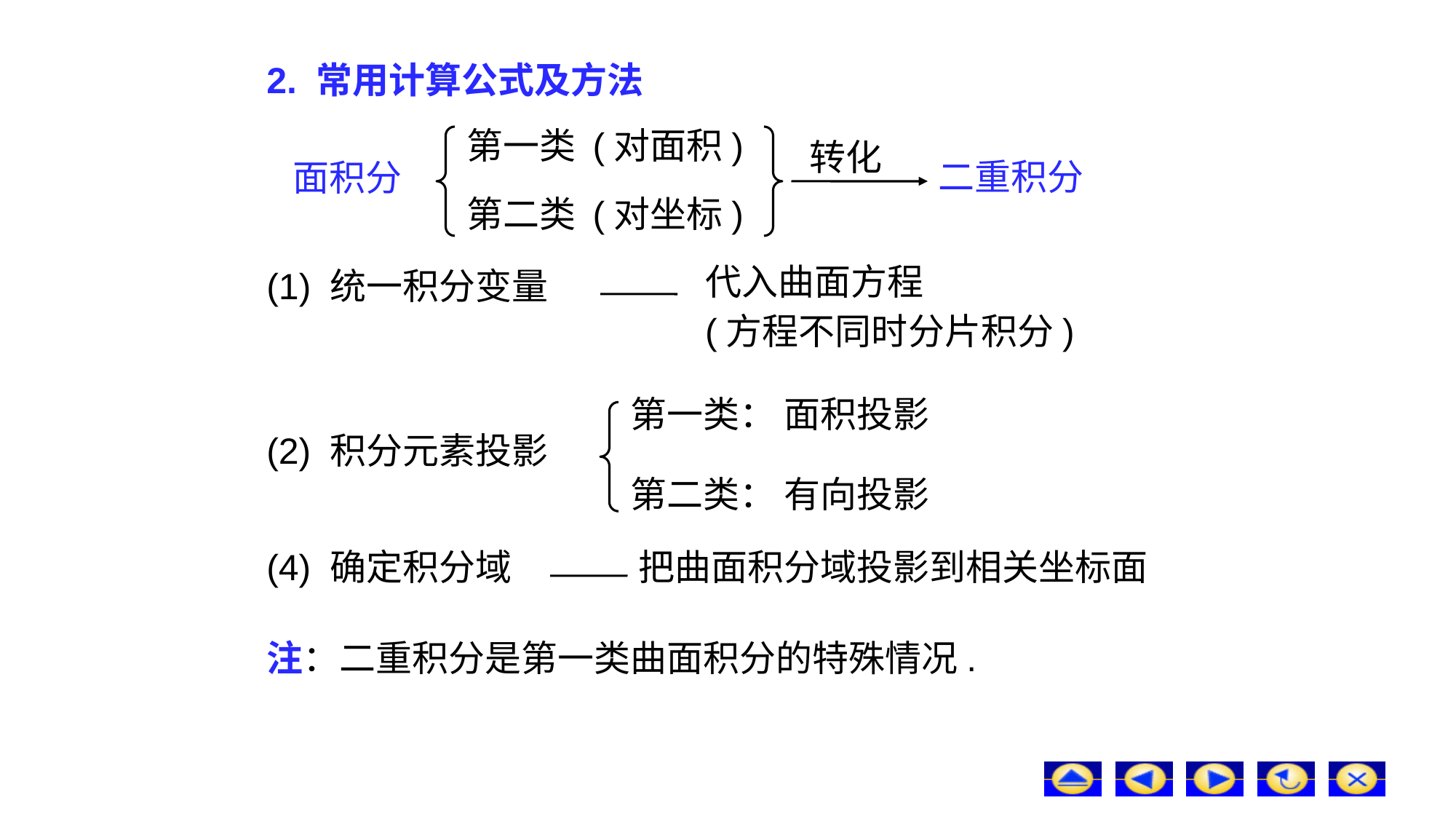

# 2. 常用计算公式及方法
第一类 (对面积)

转化
二重积分
面积分

第二类 (对坐标)
代入曲面方程
(方程不同时分片积分)
(1) 统一积分变量

第一类： 面积投影

(2) 积分元素投影
第二类： 有向投影
(4) 确定积分域
把曲面积分域投影到相关坐标面

注：二重积分是第一类曲面积分的特殊情况.